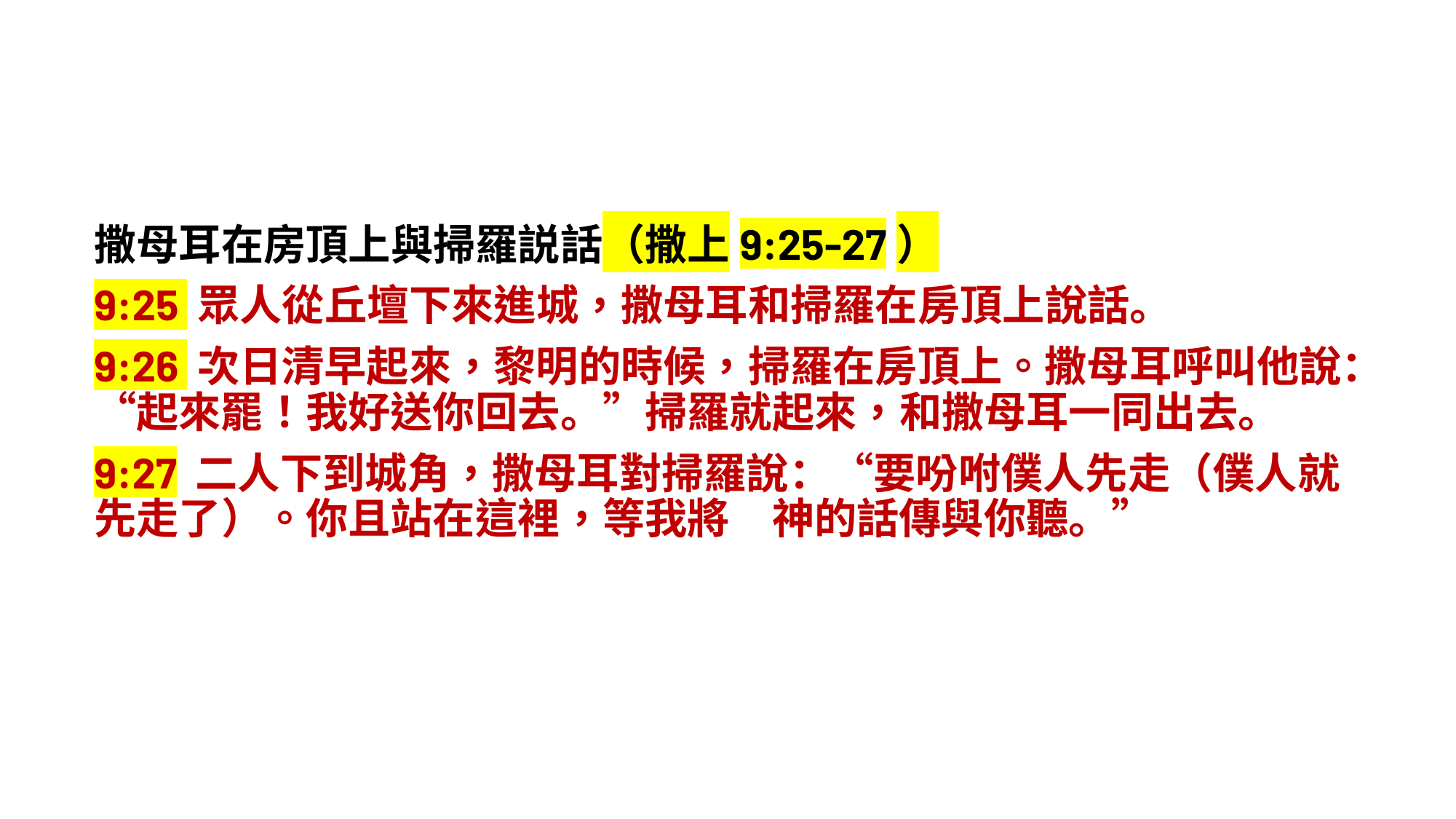

撒母耳在房頂上與掃羅説話（撒上9:25-27）
9:25 眾人從丘壇下來進城，撒母耳和掃羅在房頂上說話。
9:26 次日清早起來，黎明的時候，掃羅在房頂上。撒母耳呼叫他說：“起來罷！我好送你回去。”掃羅就起來，和撒母耳一同出去。
9:27 二人下到城角，撒母耳對掃羅說：“要吩咐僕人先走（僕人就先走了）。你且站在這裡，等我將　神的話傳與你聽。”